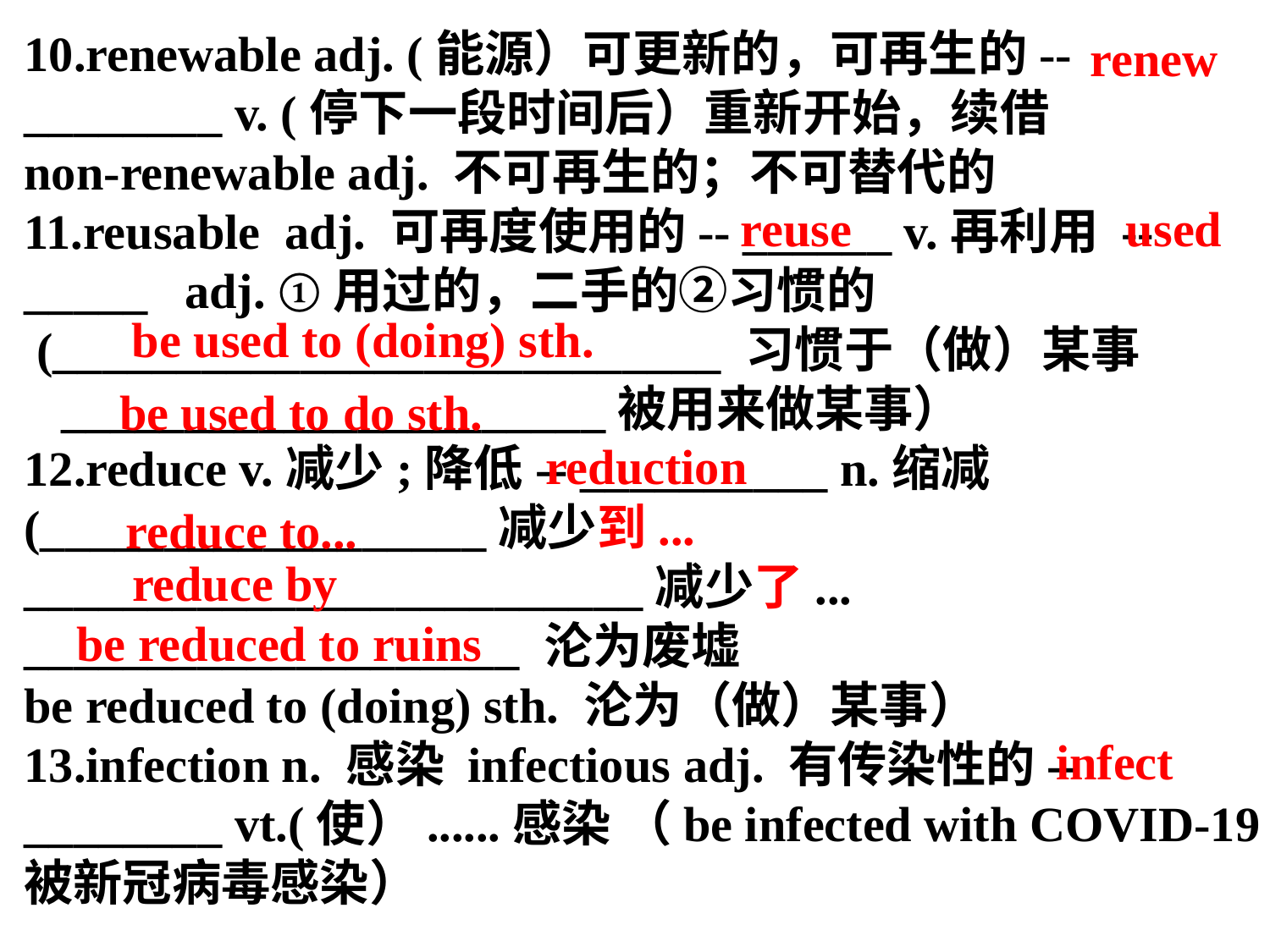

10.renewable adj. (能源）可更新的，可再生的-- ________ v. (停下一段时间后）重新开始，续借
non-renewable adj. 不可再生的；不可替代的
11.reusable  adj. 可再度使用的-- ______ v.再利用 --_____   adj. ①用过的，二手的②习惯的
 (___________________________ 习惯于（做）某事
   ______________________被用来做某事）
12.reduce v.减少;降低-- __________ n.缩减
(__________________减少到...
_________________________减少了...
____________________ 沦为废墟
be reduced to (doing) sth. 沦为（做）某事）
13.infection n. 感染 infectious adj. 有传染性的-- ________ vt.(使）......感染 （be infected with COVID-19被新冠病毒感染）

renew
reuse
used
be used to (doing) sth.
be used to do sth.
reduction
reduce to...
reduce by
be reduced to ruins
infect